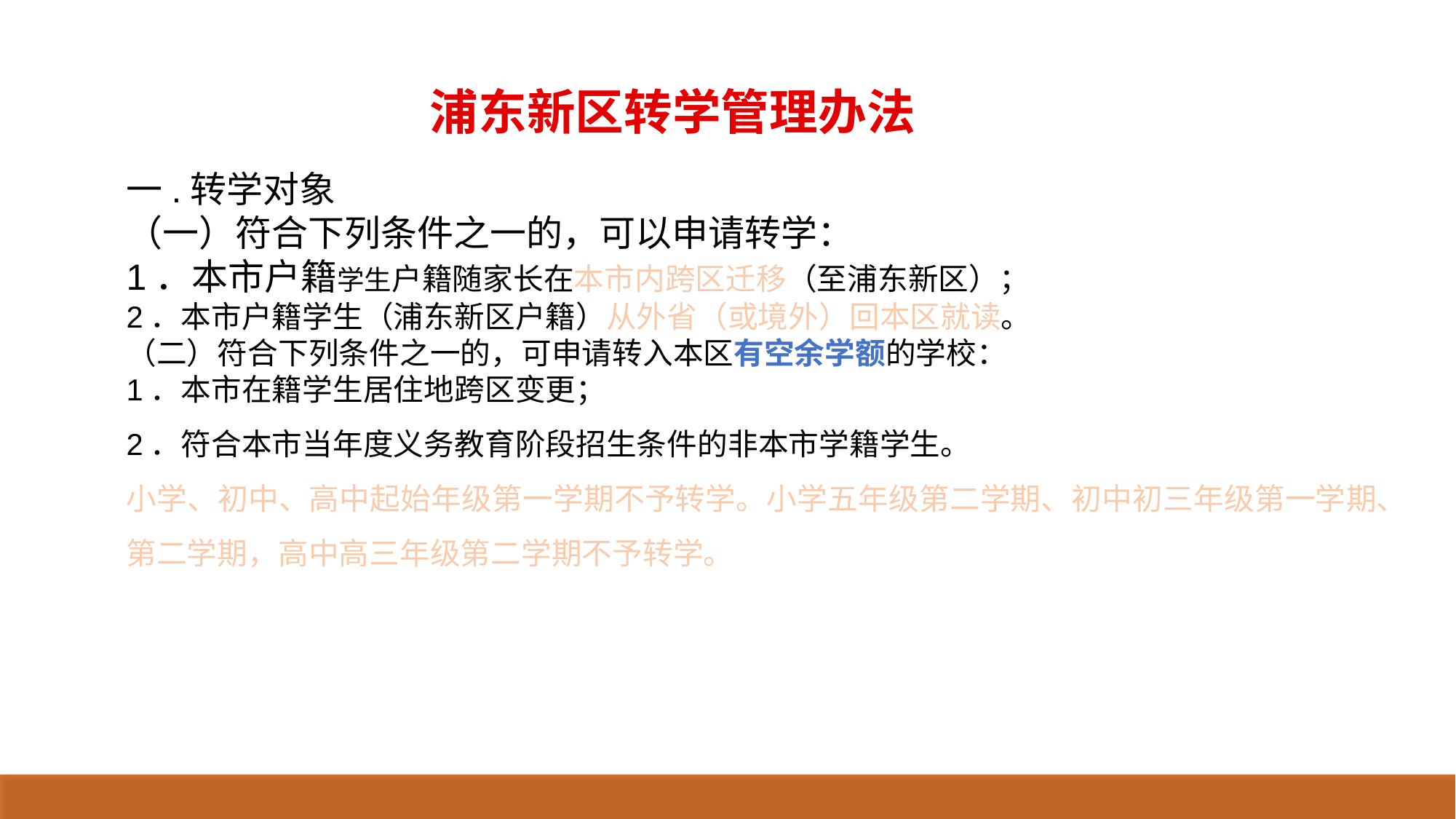

浦东新区转学管理办法
一.转学对象（一）符合下列条件之一的，可以申请转学：1．本市户籍学生户籍随家长在本市内跨区迁移（至浦东新区）；2．本市户籍学生（浦东新区户籍）从外省（或境外）回本区就读。（二）符合下列条件之一的，可申请转入本区有空余学额的学校：1．本市在籍学生居住地跨区变更；2．符合本市当年度义务教育阶段招生条件的非本市学籍学生。
小学、初中、高中起始年级第一学期不予转学。小学五年级第二学期、初中初三年级第一学期、第二学期，高中高三年级第二学期不予转学。